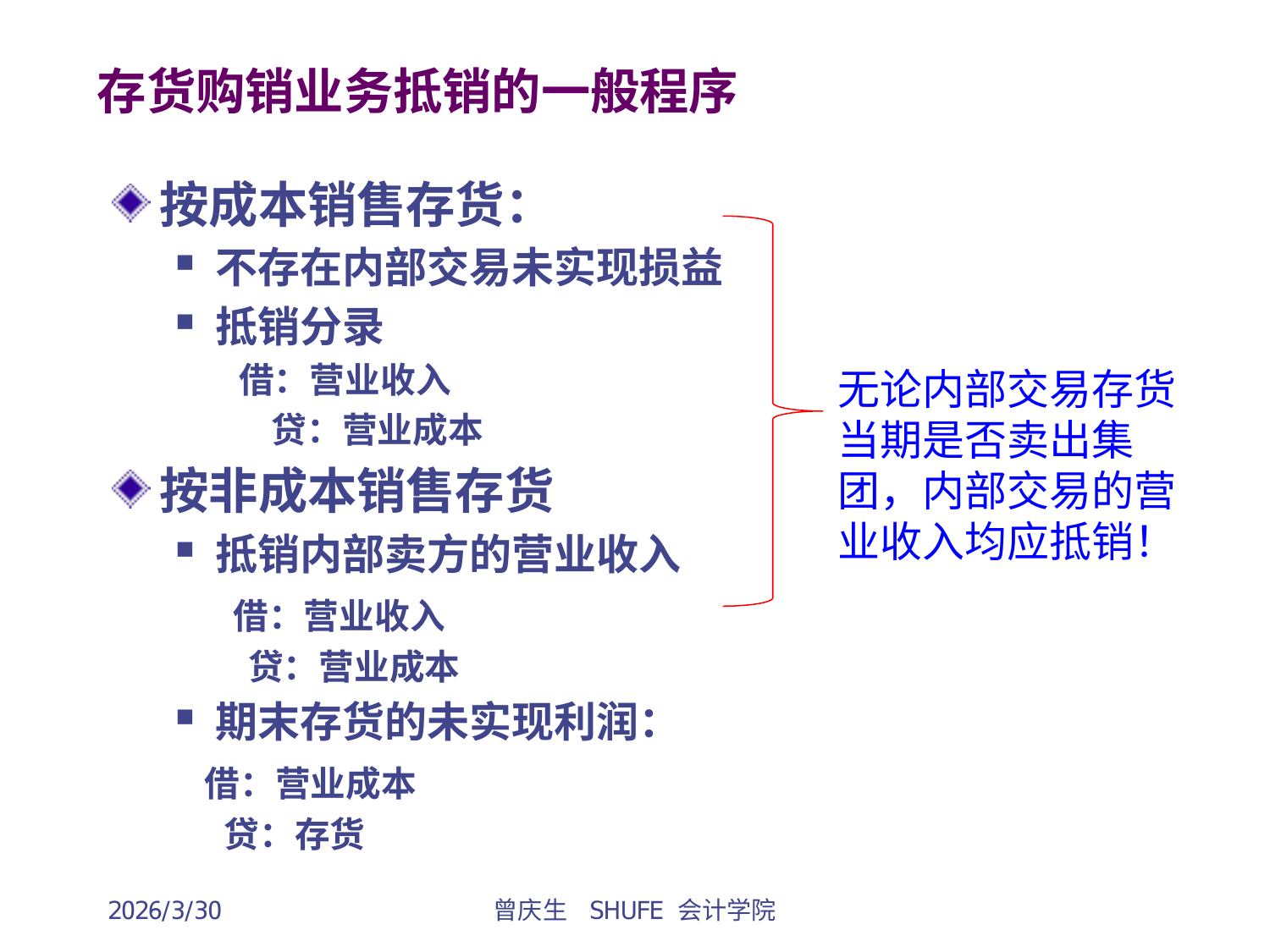

# 存货购销业务抵销的一般程序
按成本销售存货：
不存在内部交易未实现损益
抵销分录
借：营业收入
   贷：营业成本
按非成本销售存货
抵销内部卖方的营业收入
     借：营业收入
        贷：营业成本
期末存货的未实现利润：
  借：营业成本
     贷：存货

无论内部交易存货当期是否卖出集团，内部交易的营业收入均应抵销！
2026/3/30
曾庆生   SHUFE 会计学院